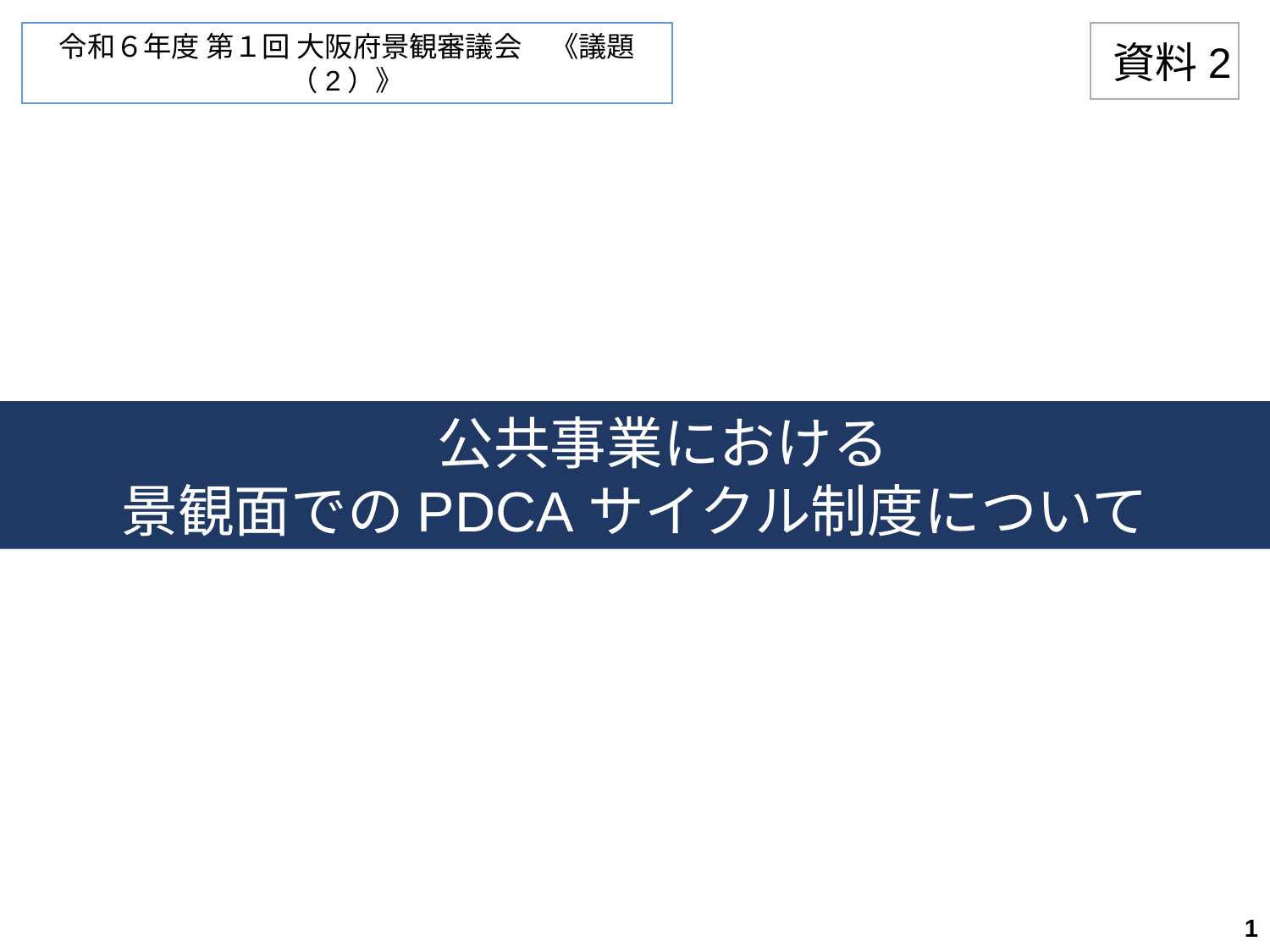

令和６年度 第１回 大阪府景観審議会　《議題（2）》

資料2
　公共事業における
景観面でのPDCAサイクル制度について
1